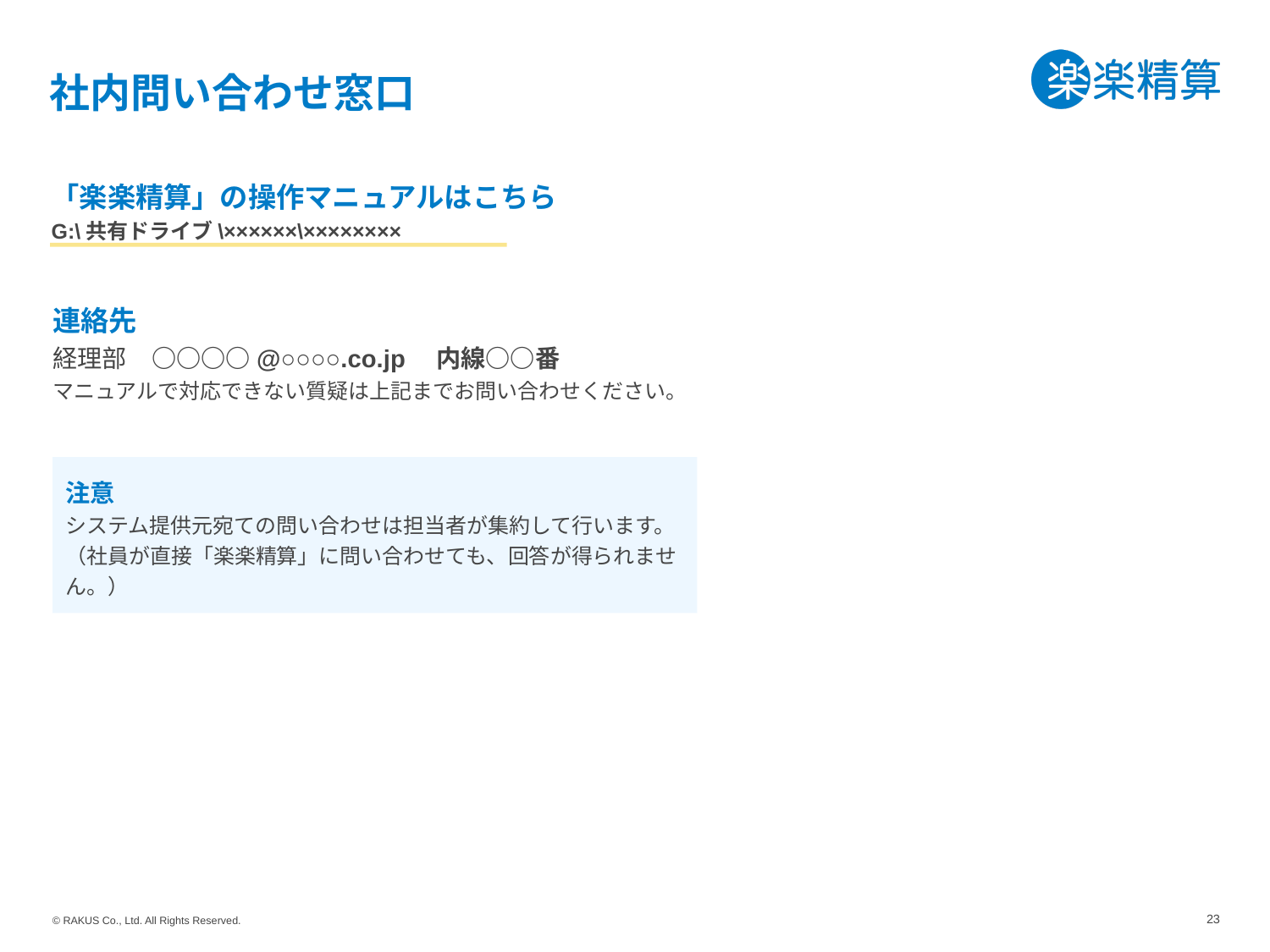

# 社内問い合わせ窓口
「楽楽精算」の操作マニュアルはこちら
G:\共有ドライブ\××××××\××××××××

連絡先
経理部　○○○○@○○○○.co.jp　内線○○番
マニュアルで対応できない質疑は上記までお問い合わせください。
注意
システム提供元宛ての問い合わせは担当者が集約して行います。
（社員が直接「楽楽精算」に問い合わせても、回答が得られません。）
23